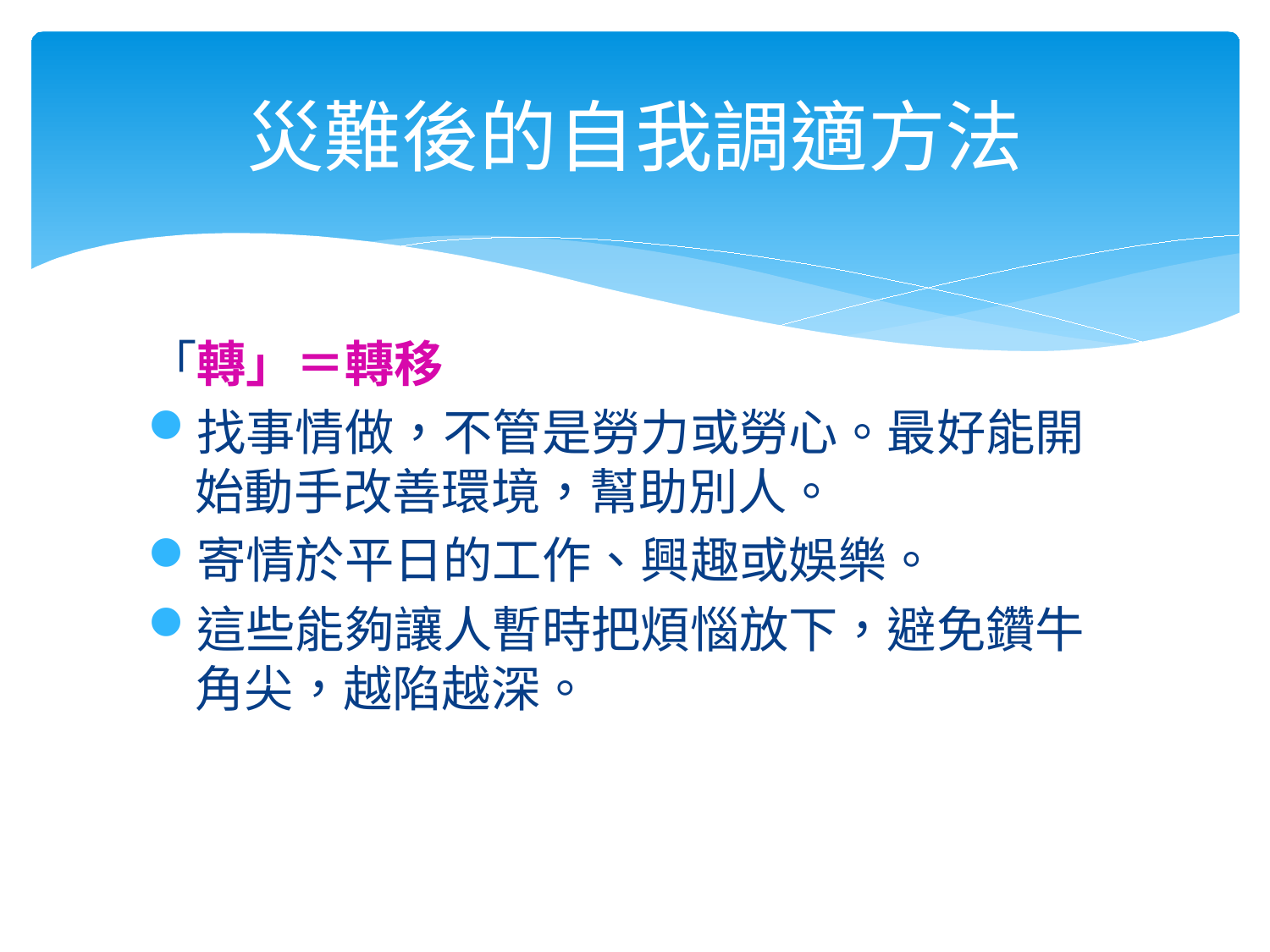

# 災難後的自我調適方法
「轉」＝轉移
找事情做，不管是勞力或勞心。最好能開始動手改善環境，幫助別人。
寄情於平日的工作、興趣或娛樂。
這些能夠讓人暫時把煩惱放下，避免鑽牛角尖，越陷越深。